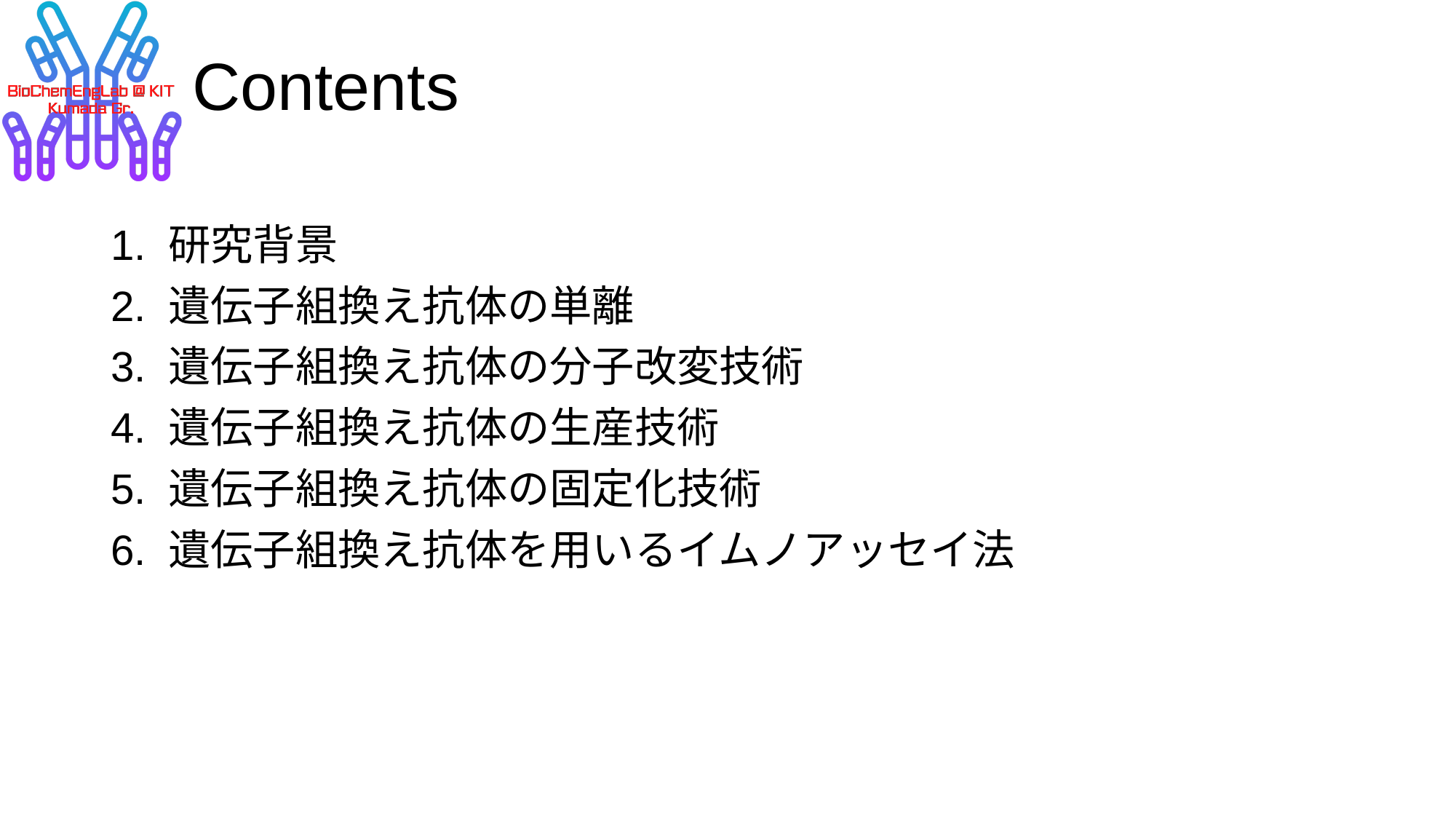

# Contents
1. 研究背景
2. 遺伝子組換え抗体の単離
3. 遺伝子組換え抗体の分子改変技術
4. 遺伝子組換え抗体の生産技術
5. 遺伝子組換え抗体の固定化技術
6. 遺伝子組換え抗体を用いるイムノアッセイ法